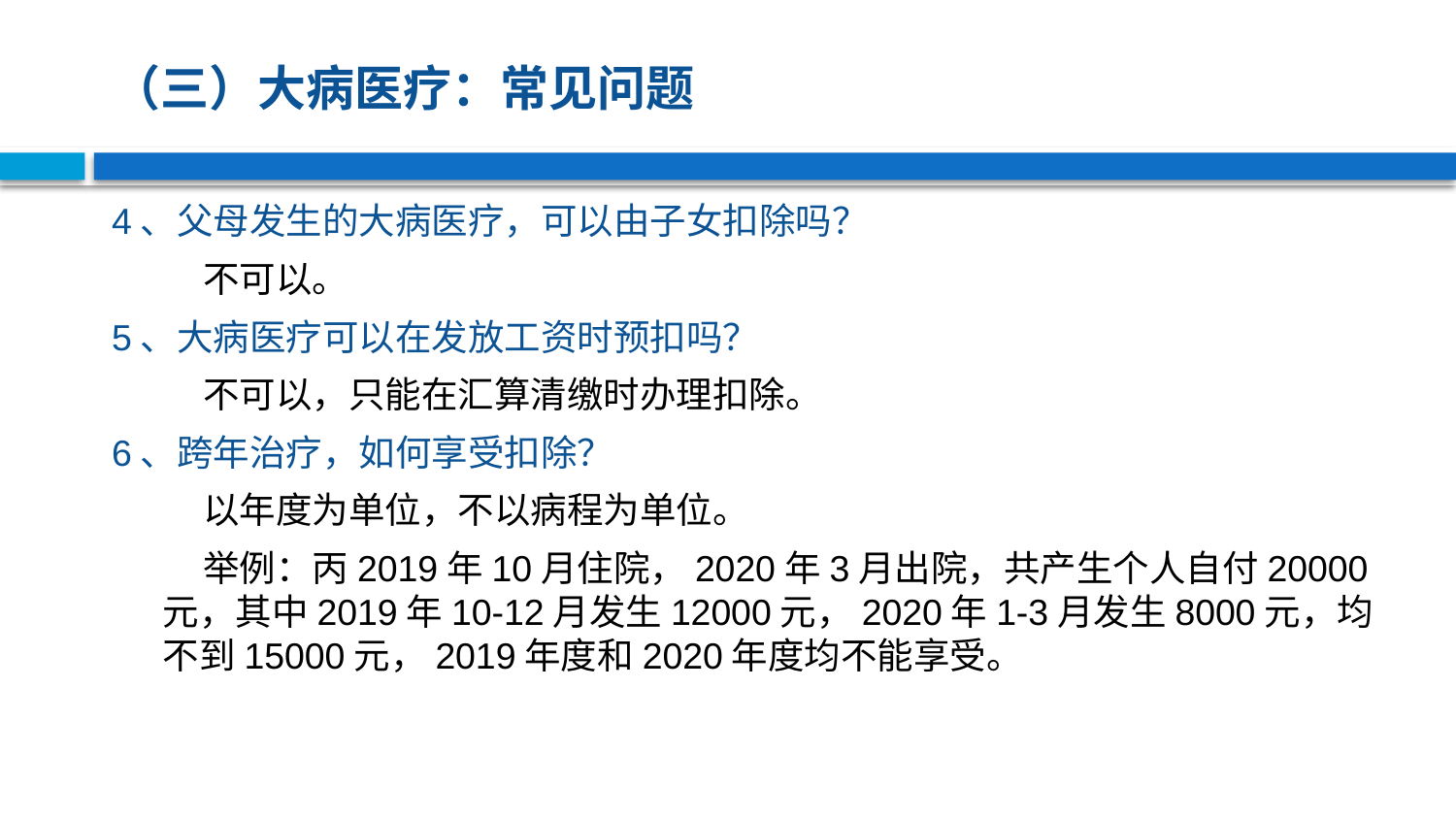

# （三）大病医疗：常见问题
4、父母发生的大病医疗，可以由子女扣除吗？
          不可以。
5、大病医疗可以在发放工资时预扣吗？
          不可以，只能在汇算清缴时办理扣除。
6、跨年治疗，如何享受扣除？
          以年度为单位，不以病程为单位。
          举例：丙2019年10月住院，2020年3月出院，共产生个人自付20000元，其中2019年10-12月发生12000元，2020年1-3月发生8000元，均不到15000元，2019年度和2020年度均不能享受。